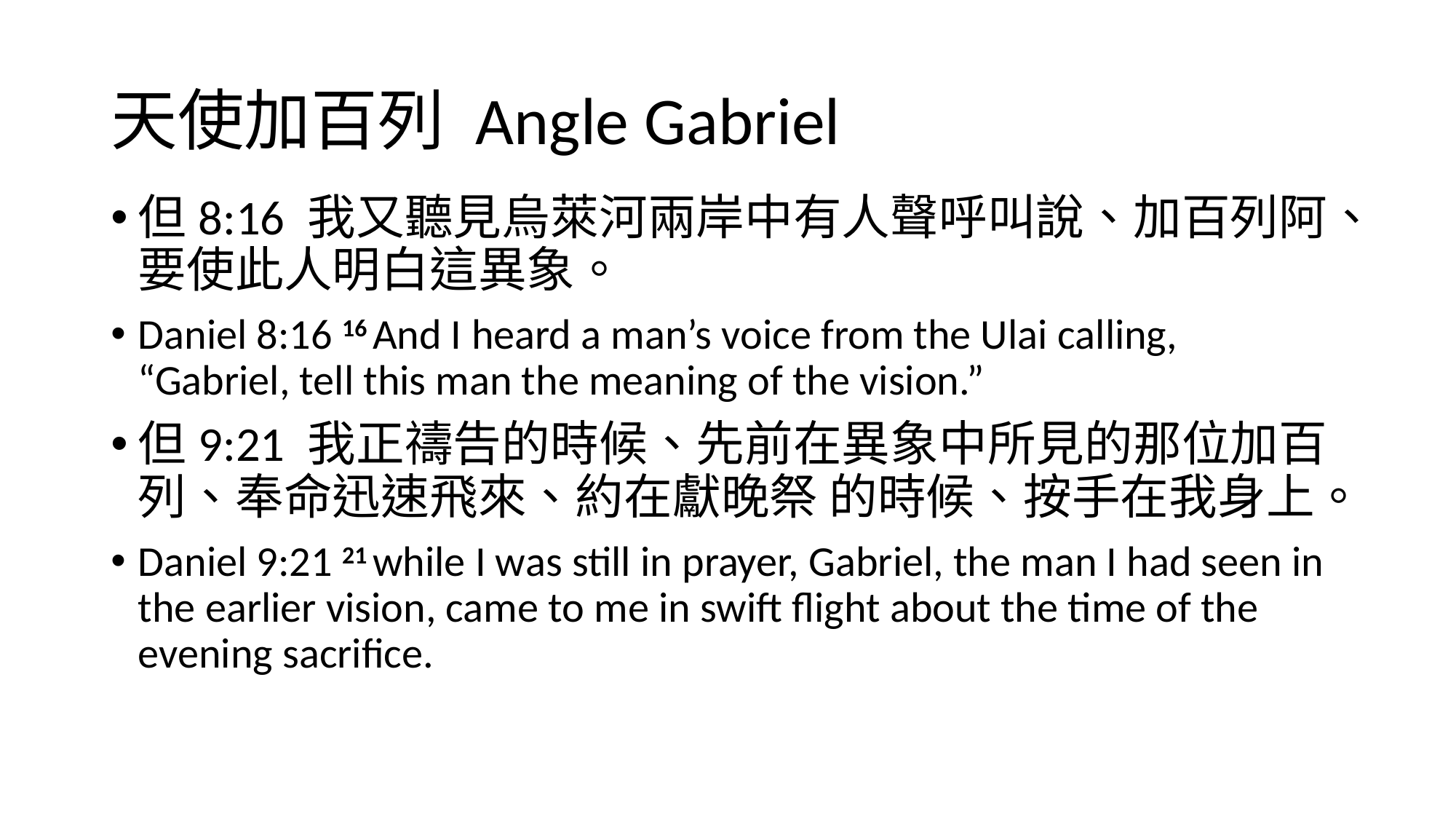

# 天使加百列 Angle Gabriel
但8:16 我又聽見烏萊河兩岸中有人聲呼叫說、加百列阿、要使此人明白這異象。
Daniel 8:16 16 And I heard a man’s voice from the Ulai calling, “Gabriel, tell this man the meaning of the vision.”
但9:21 我正禱告的時候、先前在異象中所見的那位加百列、奉命迅速飛來、約在獻晚祭 的時候、按手在我身上。
Daniel 9:21 21 while I was still in prayer, Gabriel, the man I had seen in the earlier vision, came to me in swift flight about the time of the evening sacrifice.